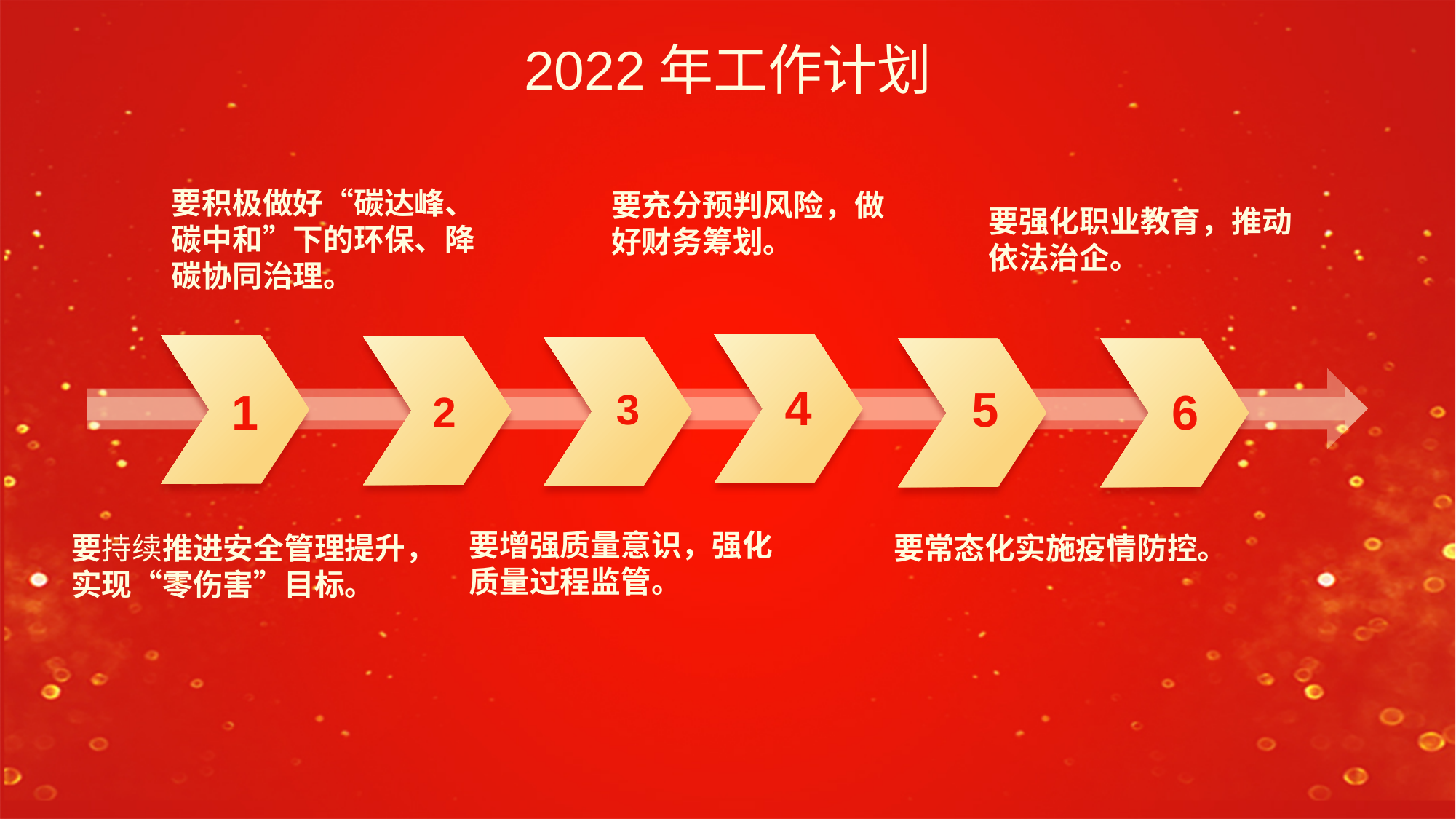

2022年工作计划
要积极做好“碳达峰、碳中和”下的环保、降碳协同治理。
要充分预判风险，做好财务筹划。
要强化职业教育，推动依法治企。

4
5
6
1
3
2

要增强质量意识，强化质量过程监管。
要持续推进安全管理提升，实现“零伤害”目标。
要常态化实施疫情防控。